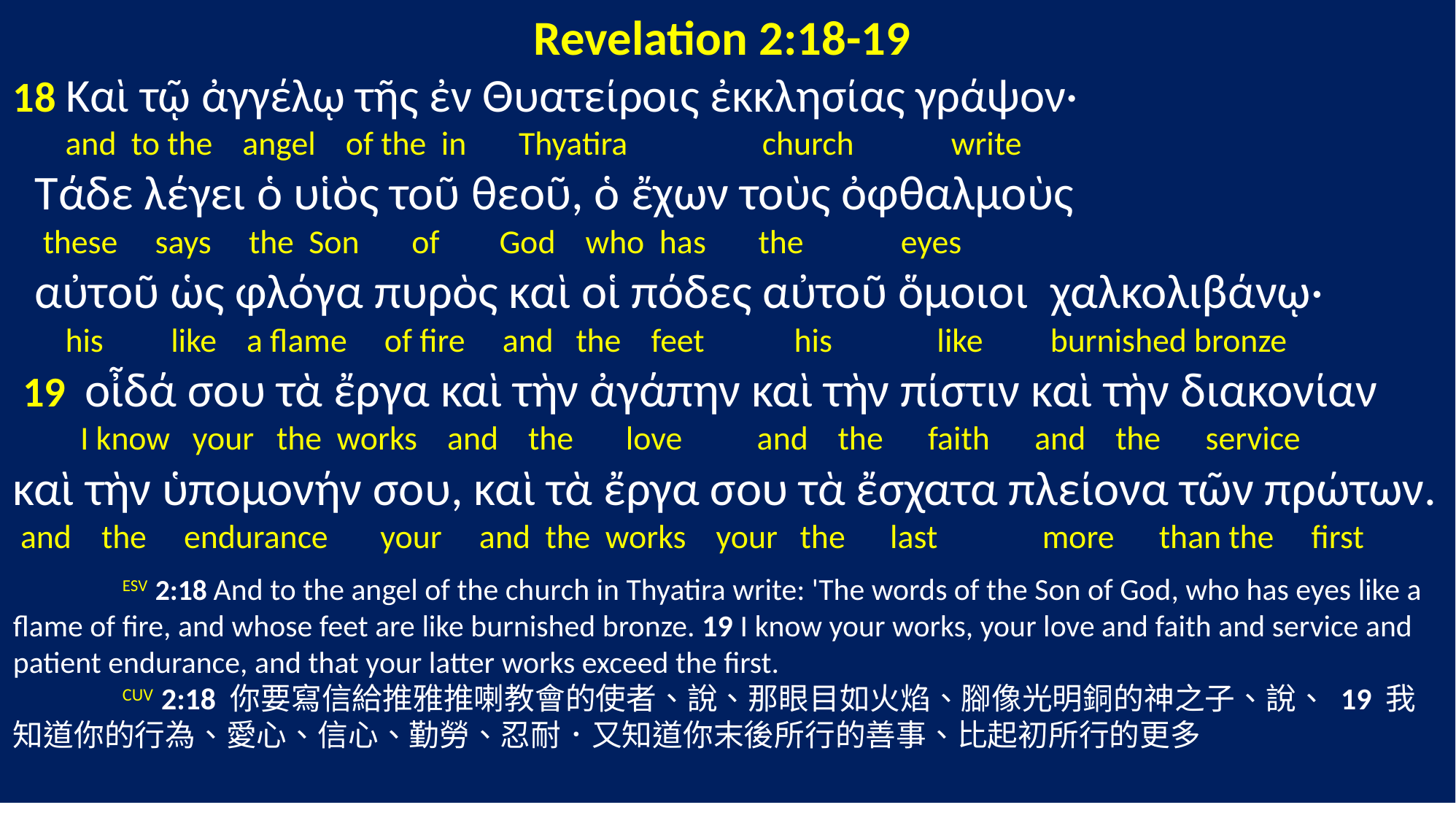

Revelation 2:18-19
18 Καὶ τῷ ἀγγέλῳ τῆς ἐν Θυατείροις ἐκκλησίας γράψον·
       and  to the    angel    of the  in       Thyatira                  church             write
  Τάδε λέγει ὁ υἱὸς τοῦ θεοῦ, ὁ ἔχων τοὺς ὀφθαλμοὺς
    these     says     the  Son       of        God    who  has       the             eyes
  αὐτοῦ ὡς φλόγα πυρὸς καὶ οἱ πόδες αὐτοῦ ὅμοιοι  χαλκολιβάνῳ·
       his         like    a flame     of fire     and   the    feet            his              like         burnished bronze
 19  οἶδά σου τὰ ἔργα καὶ τὴν ἀγάπην καὶ τὴν πίστιν καὶ τὴν διακονίαν
         I know   your   the  works    and    the       love          and    the      faith      and    the      service
καὶ τὴν ὑπομονήν σου, καὶ τὰ ἔργα σου τὰ ἔσχατα πλείονα τῶν πρώτων.
 and    the     endurance       your     and  the  works    your   the      last              more      than the     first

	ESV  2:18 And to the angel of the church in Thyatira write: 'The words of the Son of God, who has eyes like a flame of fire, and whose feet are like burnished bronze. 19 I know your works, your love and faith and service and patient endurance, and that your latter works exceed the first.
	CUV  2:18 你要寫信給推雅推喇教會的使者、說、那眼目如火焰、腳像光明銅的神之子、說、 19 我知道你的行為、愛心、信心、勤勞、忍耐．又知道你末後所行的善事、比起初所行的更多